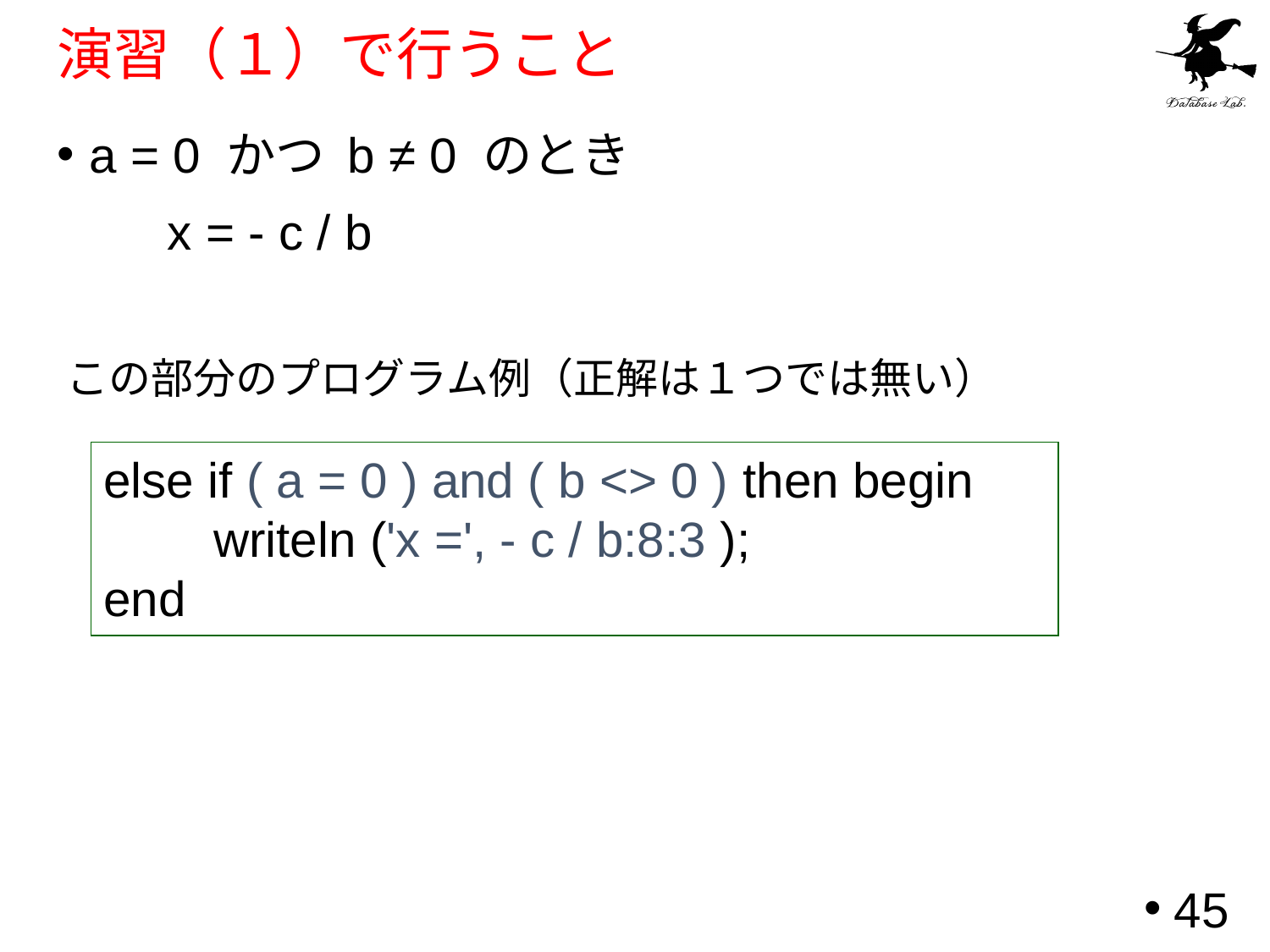

# 演習（１）で行うこと
a = 0 かつ b ≠ 0 のとき
        x = - c / b
この部分のプログラム例（正解は１つでは無い）
else if ( a = 0 ) and ( b <> 0 ) then begin
        writeln ('x =', - c / b:8:3 );
end
45